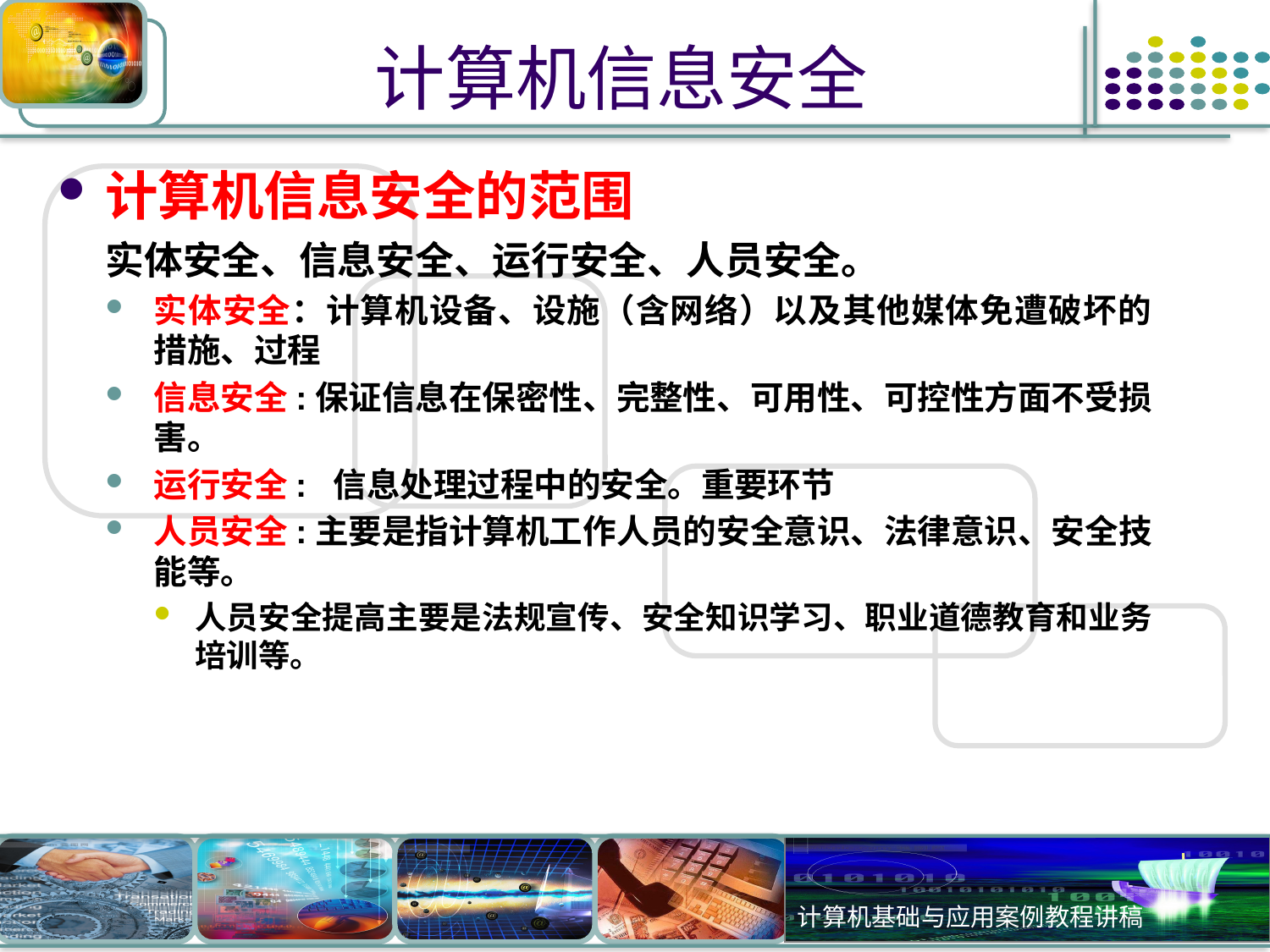

# 计算机信息安全
计算机信息安全的范围
实体安全、信息安全、运行安全、人员安全。
实体安全：计算机设备、设施（含网络）以及其他媒体免遭破坏的措施、过程
信息安全:保证信息在保密性、完整性、可用性、可控性方面不受损害。
运行安全:  信息处理过程中的安全。重要环节
人员安全:主要是指计算机工作人员的安全意识、法律意识、安全技能等。
人员安全提高主要是法规宣传、安全知识学习、职业道德教育和业务培训等。